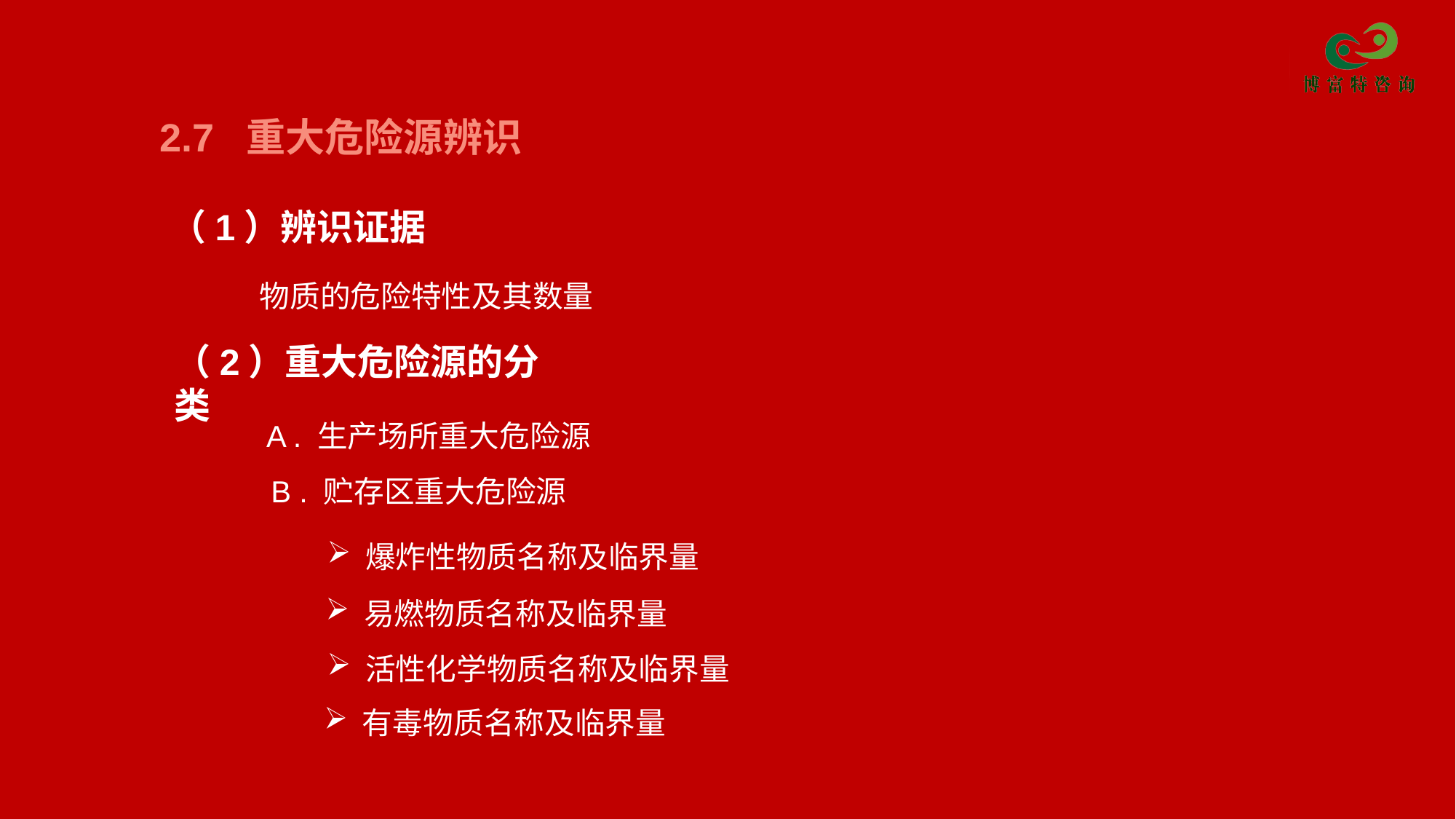

2.7  重大危险源辨识
（1）辨识证据
物质的危险特性及其数量
（2）重大危险源的分类
A . 生产场所重大危险源
B . 贮存区重大危险源
 爆炸性物质名称及临界量
 易燃物质名称及临界量
 活性化学物质名称及临界量
 有毒物质名称及临界量